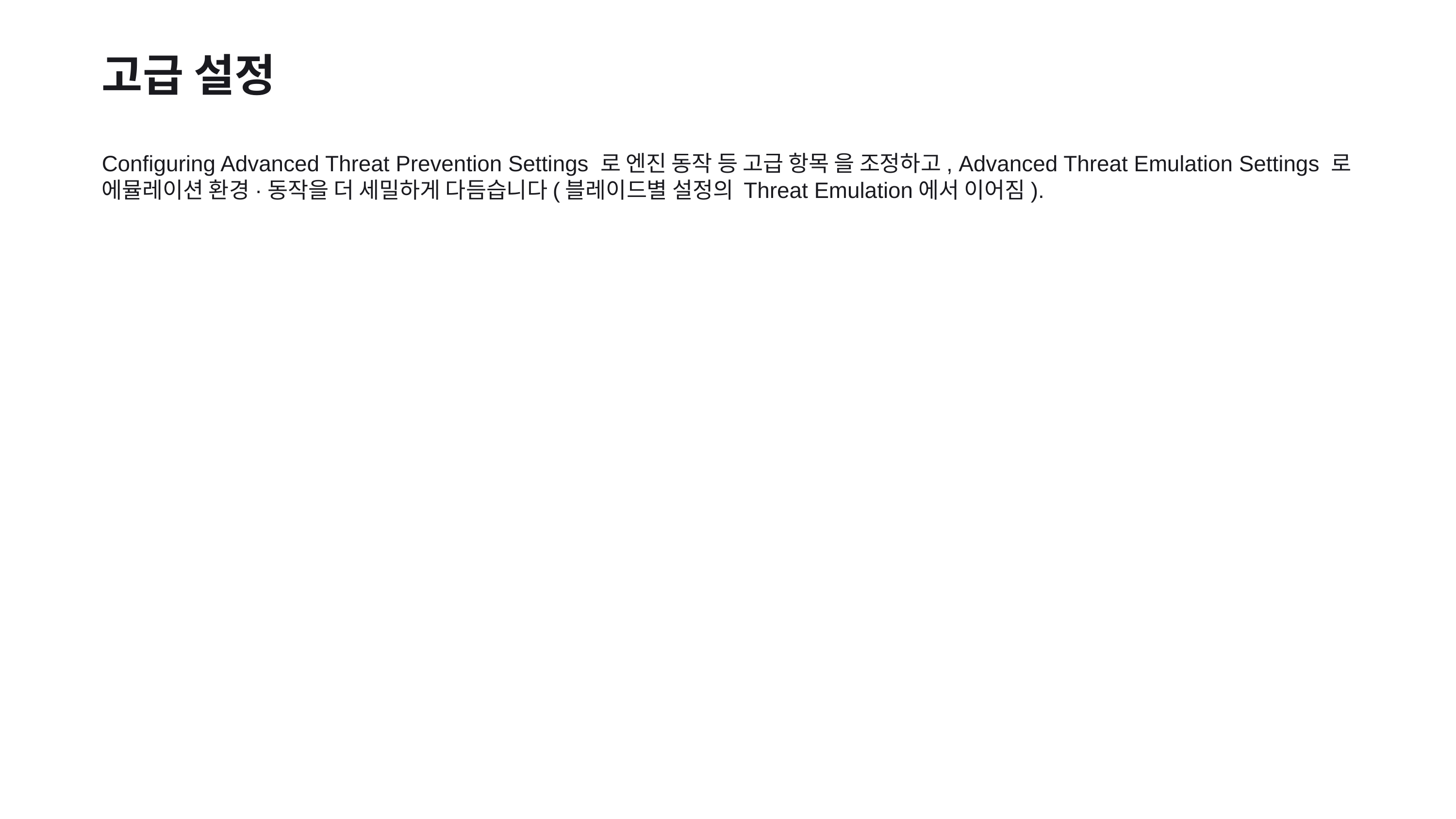

고급 설정
Configuring Advanced Threat Prevention Settings 로 엔진 동작 등 고급 항목 을 조정하고, Advanced Threat Emulation Settings 로 에뮬레이션 환경·동작을 더 세밀하게 다듬습니다(블레이드별 설정의 Threat Emulation에서 이어짐).